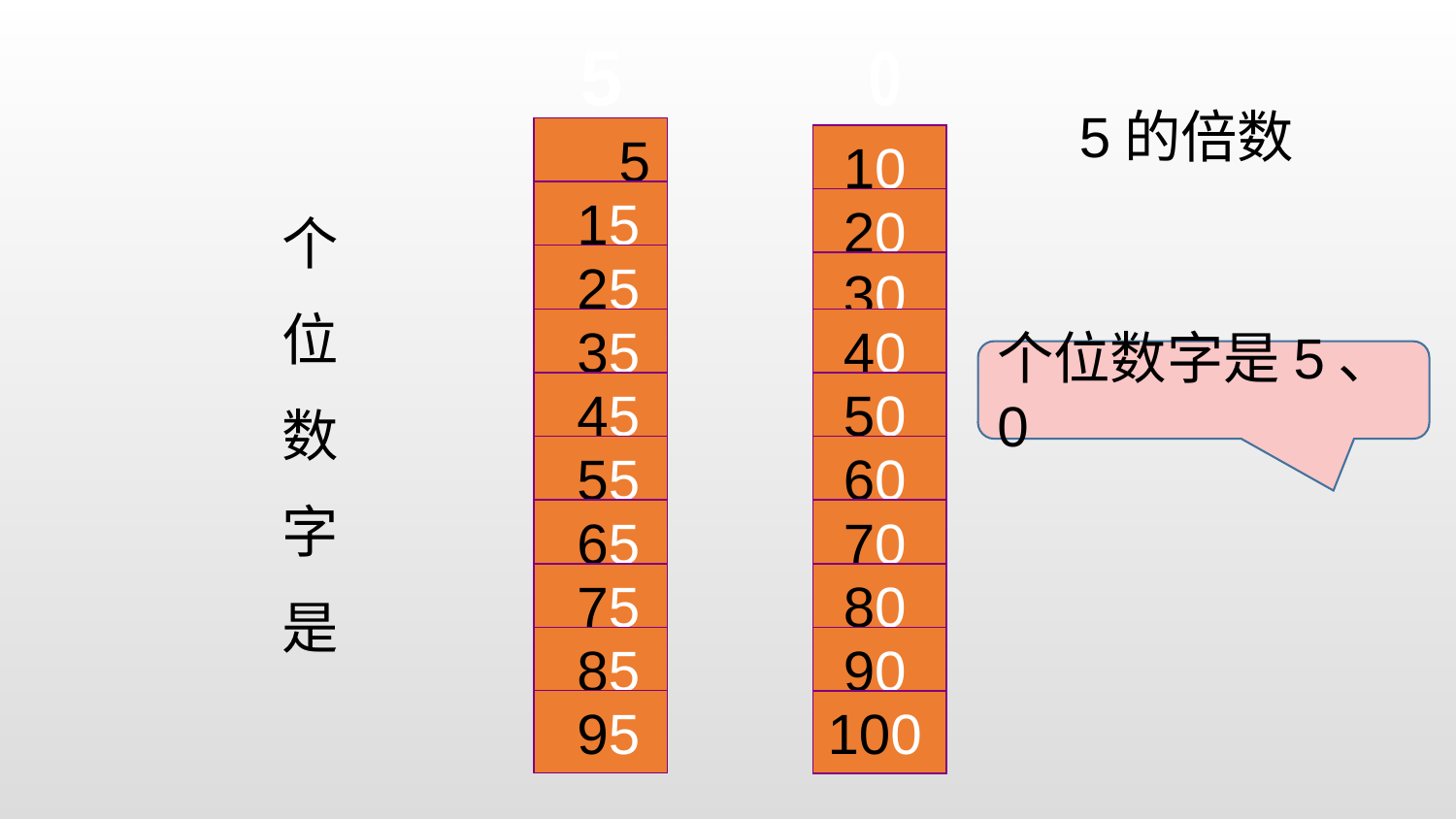

5
0
5的倍数
  5
 10
 15
 20
个
位
数
字
是
 25
 30
 35
 40
个位数字是5、0
 45
 50
 55
 60
 65
 70
 75
 80
 85
 90
 95
100